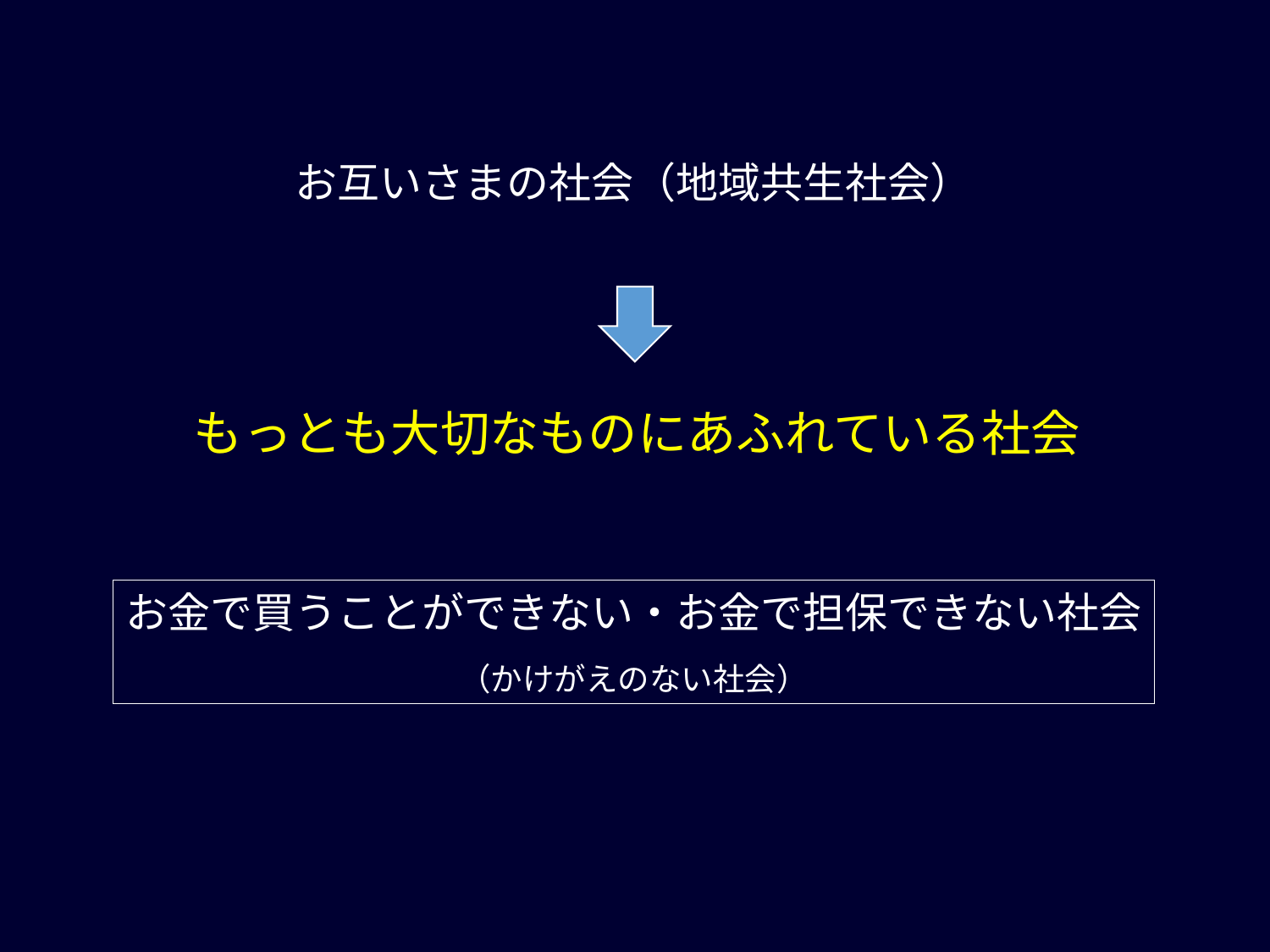

お互いさまの社会（地域共生社会）

もっとも大切なものにあふれている社会
お金で買うことができない・お金で担保できない社会

（かけがえのない社会）